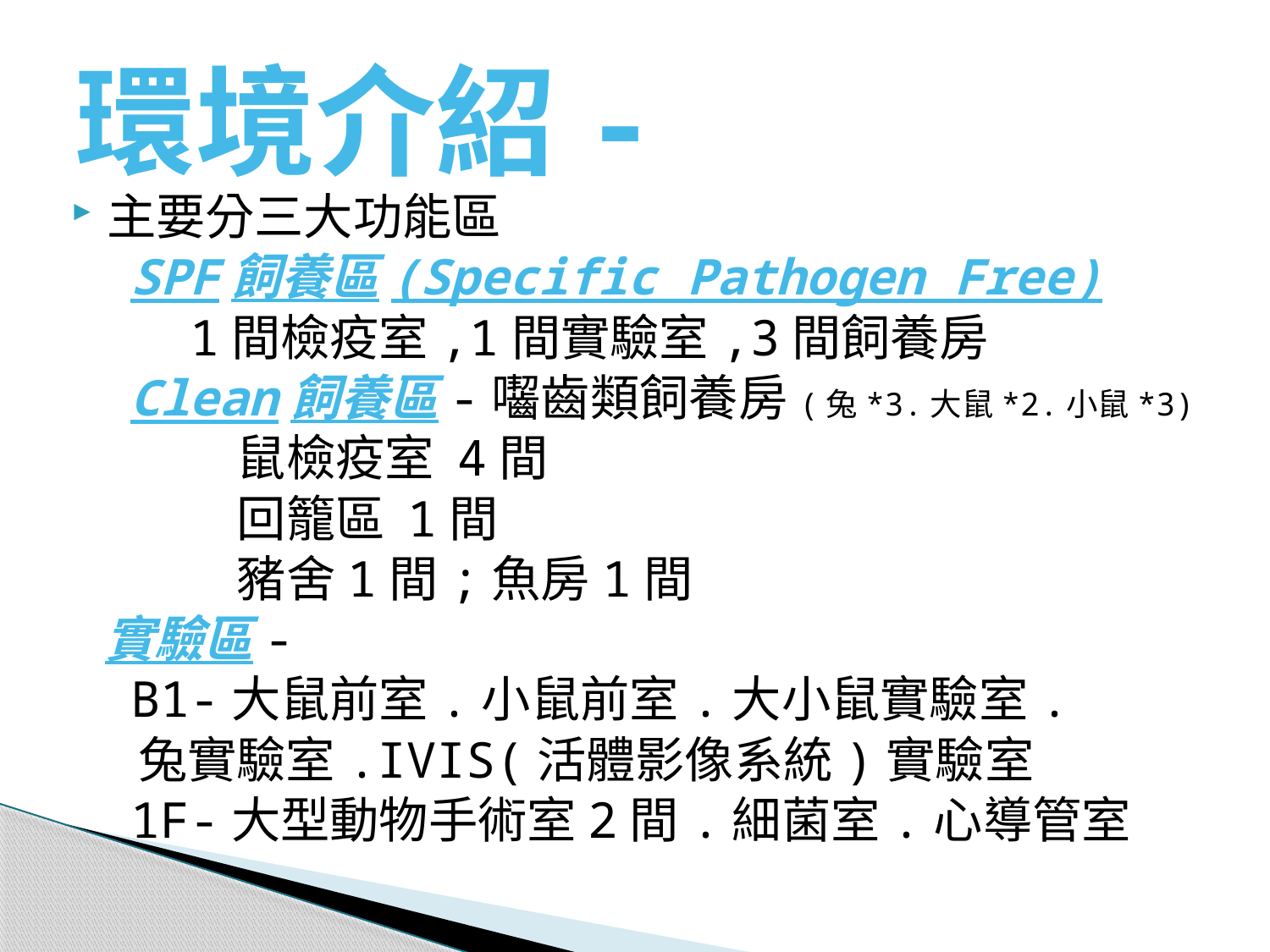

# 環境介紹-
主要分三大功能區
  SPF飼養區(Specific Pathogen Free)
    1間檢疫室,1間實驗室,3間飼養房
  Clean飼養區-囓齒類飼養房(兔*3.大鼠*2.小鼠*3)
              鼠檢疫室 4間
              回籠區 1間
              豬舍1間;魚房1間
  實驗區-
  B1-大鼠前室.小鼠前室.大小鼠實驗室.
     兔實驗室.IVIS(活體影像系統)實驗室
  1F-大型動物手術室2間.細菌室.心導管室